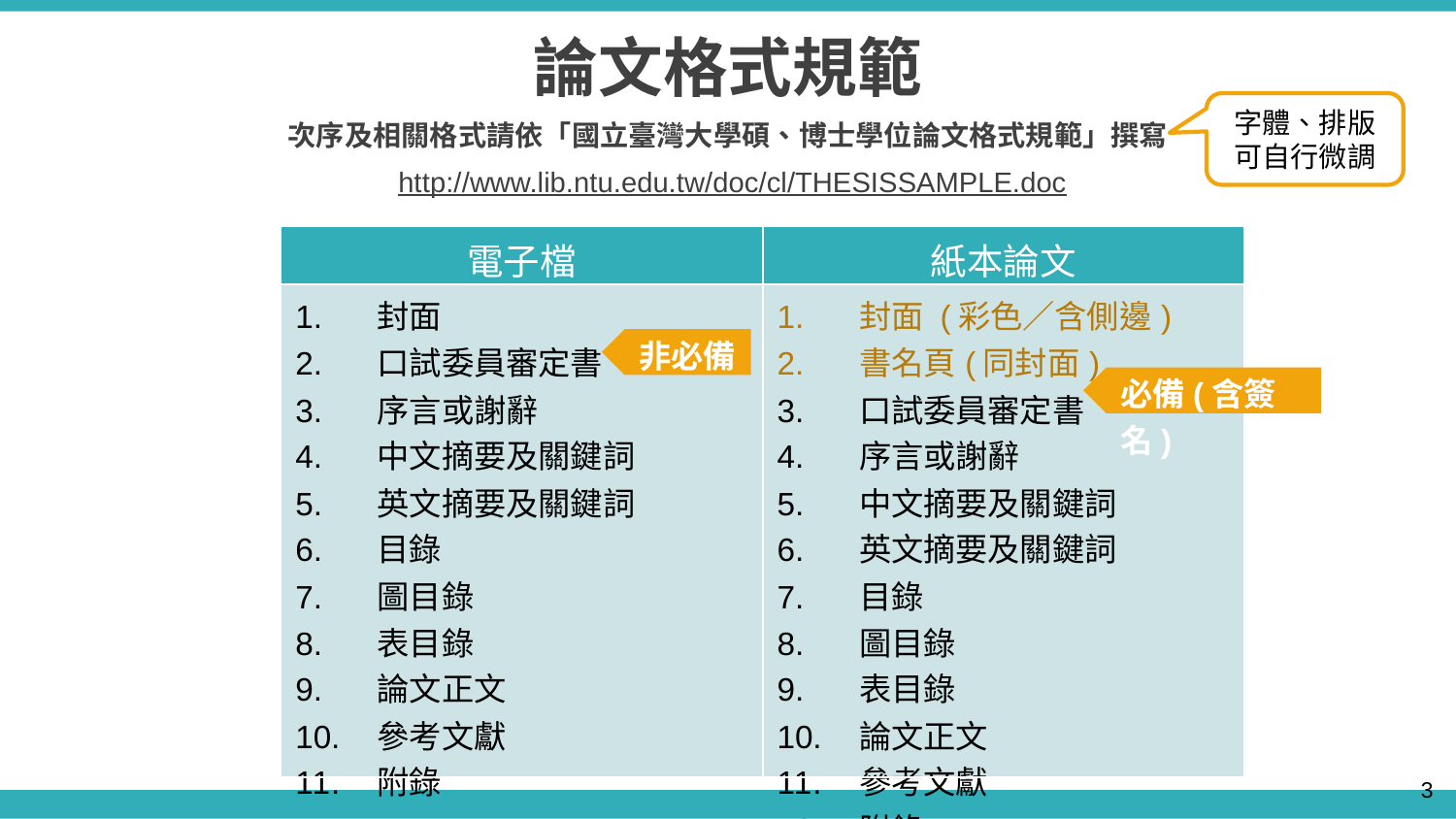

論文格式規範
字體、排版可自行微調
次序及相關格式請依「國立臺灣大學碩、博士學位論文格式規範」撰寫
http://www.lib.ntu.edu.tw/doc/cl/THESISSAMPLE.doc
| 電子檔 | 紙本論文 |
| --- | --- |
| 封面 口試委員審定書 序言或謝辭 中文摘要及關鍵詞 英文摘要及關鍵詞 目錄 圖目錄 表目錄 論文正文 參考文獻 附錄 | 封面 (彩色／含側邊) 書名頁(同封面) 口試委員審定書 序言或謝辭 中文摘要及關鍵詞 英文摘要及關鍵詞 目錄 圖目錄 表目錄 論文正文 參考文獻 附錄 |
非必備

必備(含簽名)

3